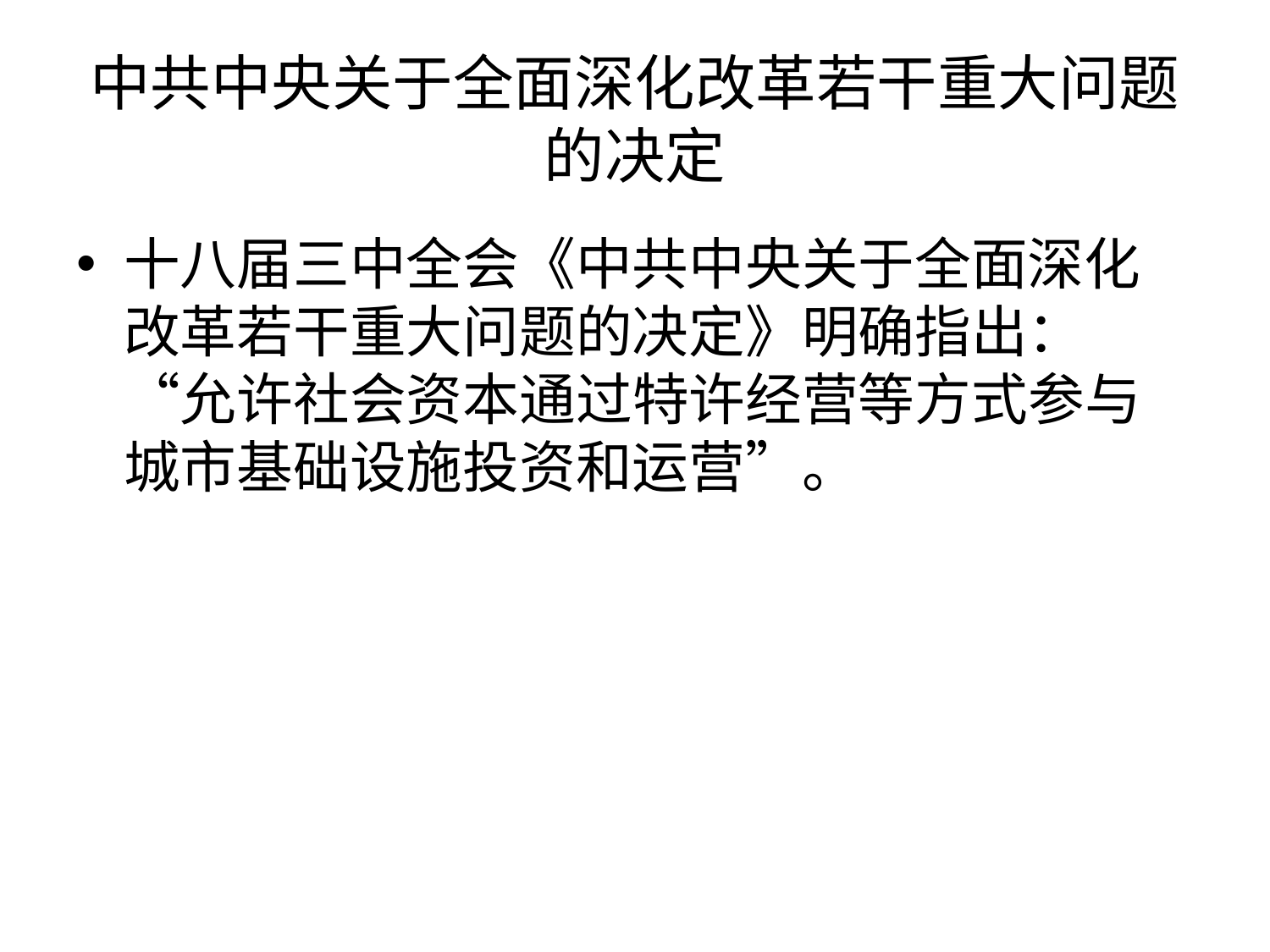

# 中共中央关于全面深化改革若干重大问题的决定
十八届三中全会《中共中央关于全面深化改革若干重大问题的决定》明确指出：“允许社会资本通过特许经营等方式参与城市基础设施投资和运营”。